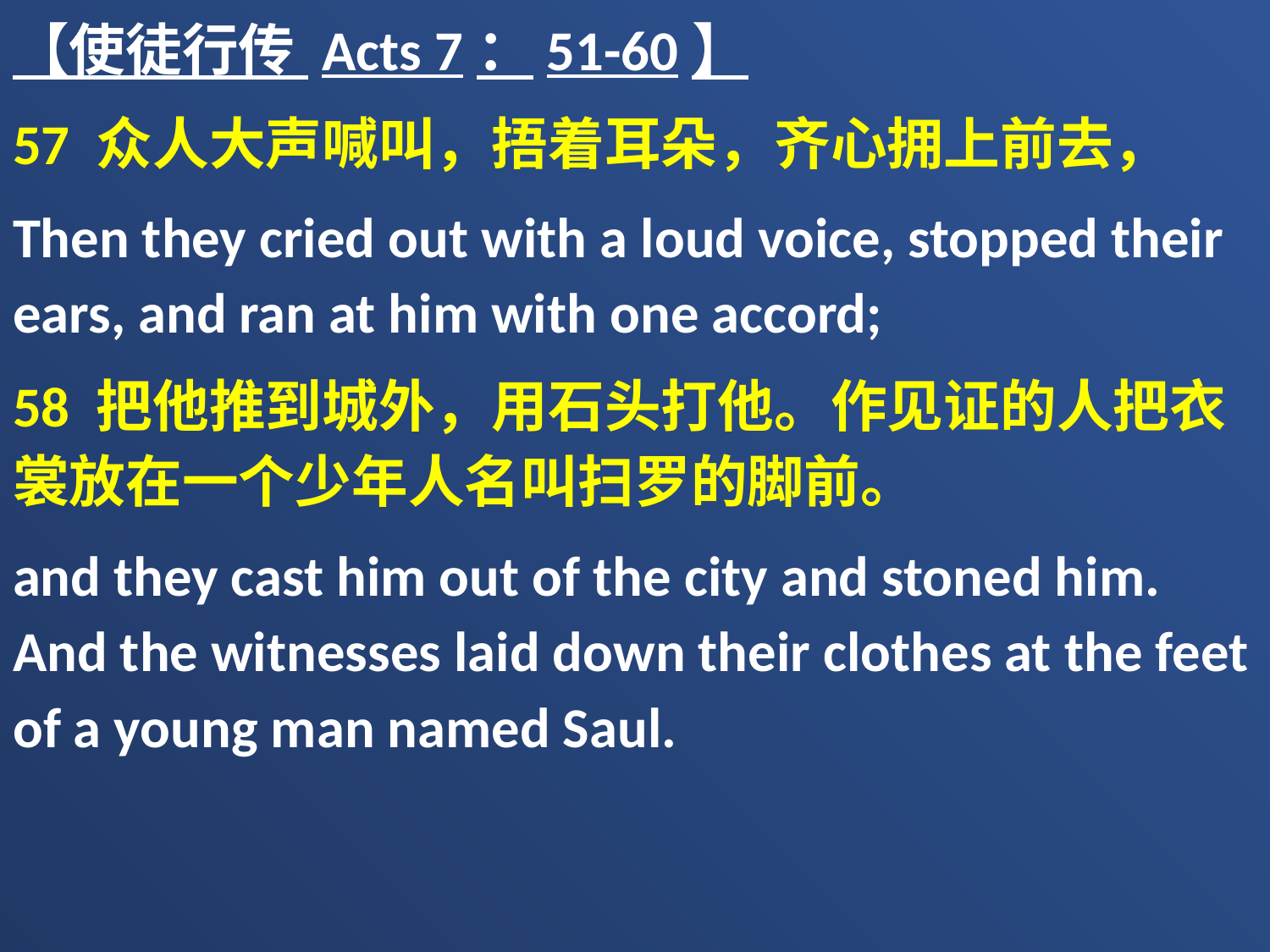

【使徒行传 Acts 7：51-60】
57 众人大声喊叫，捂着耳朵，齐心拥上前去，
Then they cried out with a loud voice, stopped their ears, and ran at him with one accord;
58 把他推到城外，用石头打他。作见证的人把衣裳放在一个少年人名叫扫罗的脚前。
and they cast him out of the city and stoned him. And the witnesses laid down their clothes at the feet of a young man named Saul.